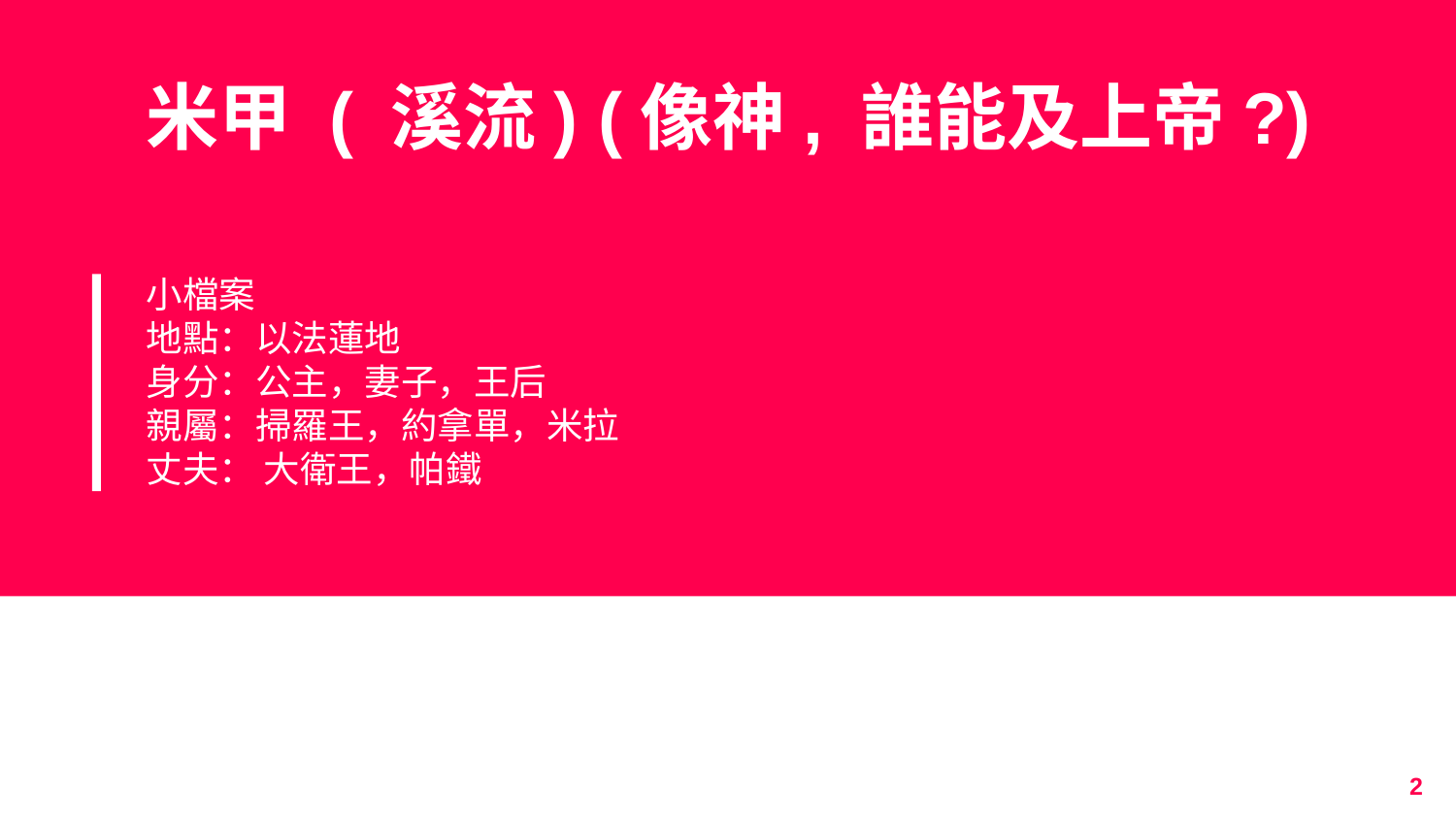

# 米甲 ( 溪流) (像神, 誰能及上帝?)
小檔案
地點：以法蓮地
身分：公主，妻子，王后
親屬：掃羅王，約拿單，米拉
丈夫： 大衛王，帕鐵
2